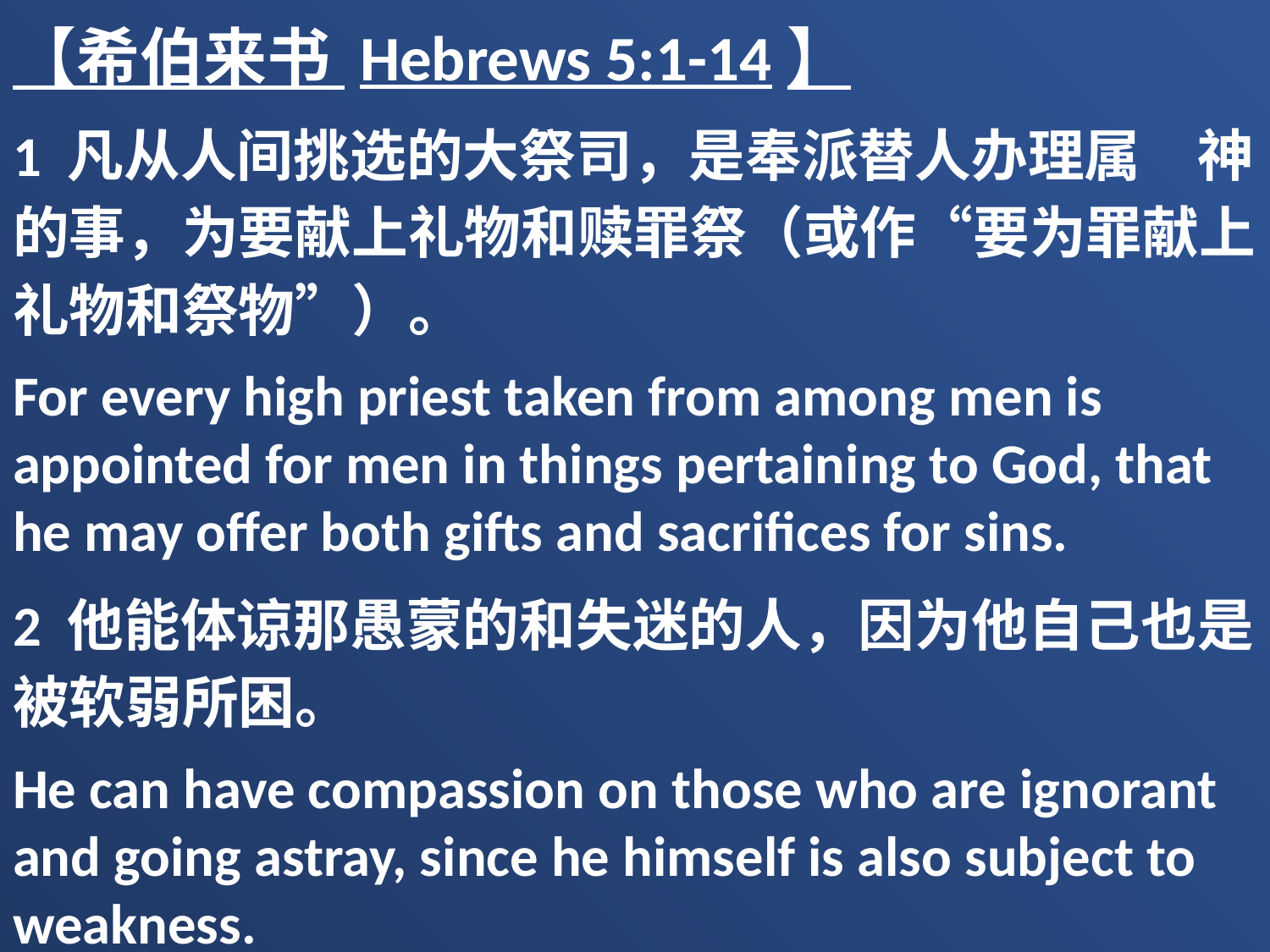

【希伯来书 Hebrews 5:1-14】
1 凡从人间挑选的大祭司，是奉派替人办理属　神的事，为要献上礼物和赎罪祭（或作“要为罪献上礼物和祭物”）。
For every high priest taken from among men is appointed for men in things pertaining to God, that he may offer both gifts and sacrifices for sins.
2 他能体谅那愚蒙的和失迷的人，因为他自己也是被软弱所困。
He can have compassion on those who are ignorant and going astray, since he himself is also subject to weakness.